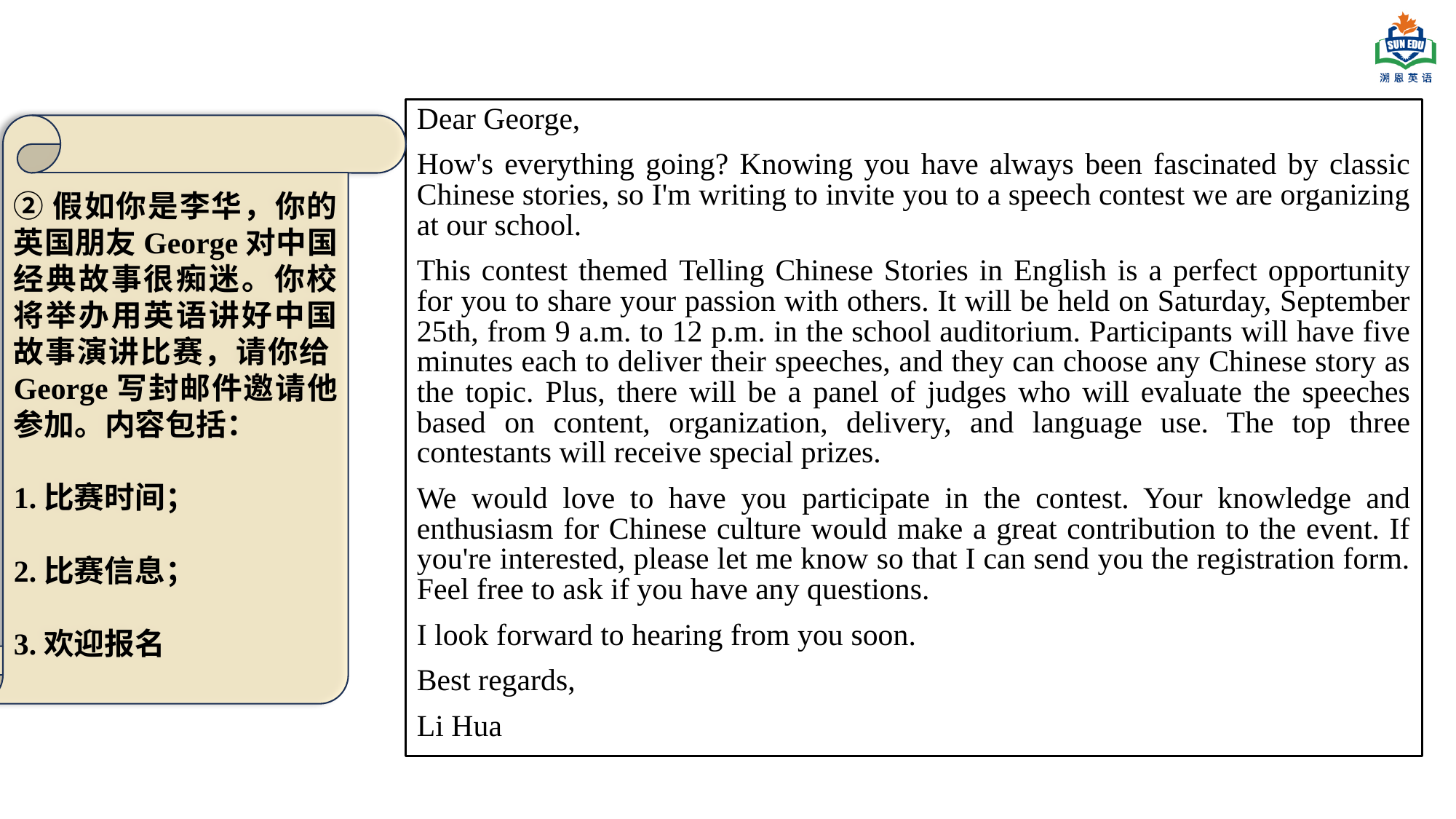

Dear George,
How's everything going? Knowing you have always been fascinated by classic Chinese stories, so I'm writing to invite you to a speech contest we are organizing at our school.
This contest themed Telling Chinese Stories in English is a perfect opportunity for you to share your passion with others. It will be held on Saturday, September 25th, from 9 a.m. to 12 p.m. in the school auditorium. Participants will have five minutes each to deliver their speeches, and they can choose any Chinese story as the topic. Plus, there will be a panel of judges who will evaluate the speeches based on content, organization, delivery, and language use. The top three contestants will receive special prizes.
We would love to have you participate in the contest. Your knowledge and enthusiasm for Chinese culture would make a great contribution to the event. If you're interested, please let me know so that I can send you the registration form. Feel free to ask if you have any questions.
I look forward to hearing from you soon.
Best regards,
Li Hua
②假如你是李华，你的英国朋友George对中国经典故事很痴迷。你校将举办用英语讲好中国故事演讲比赛，请你给George写封邮件邀请他参加。内容包括：

1.比赛时间；

2.比赛信息；

3.欢迎报名